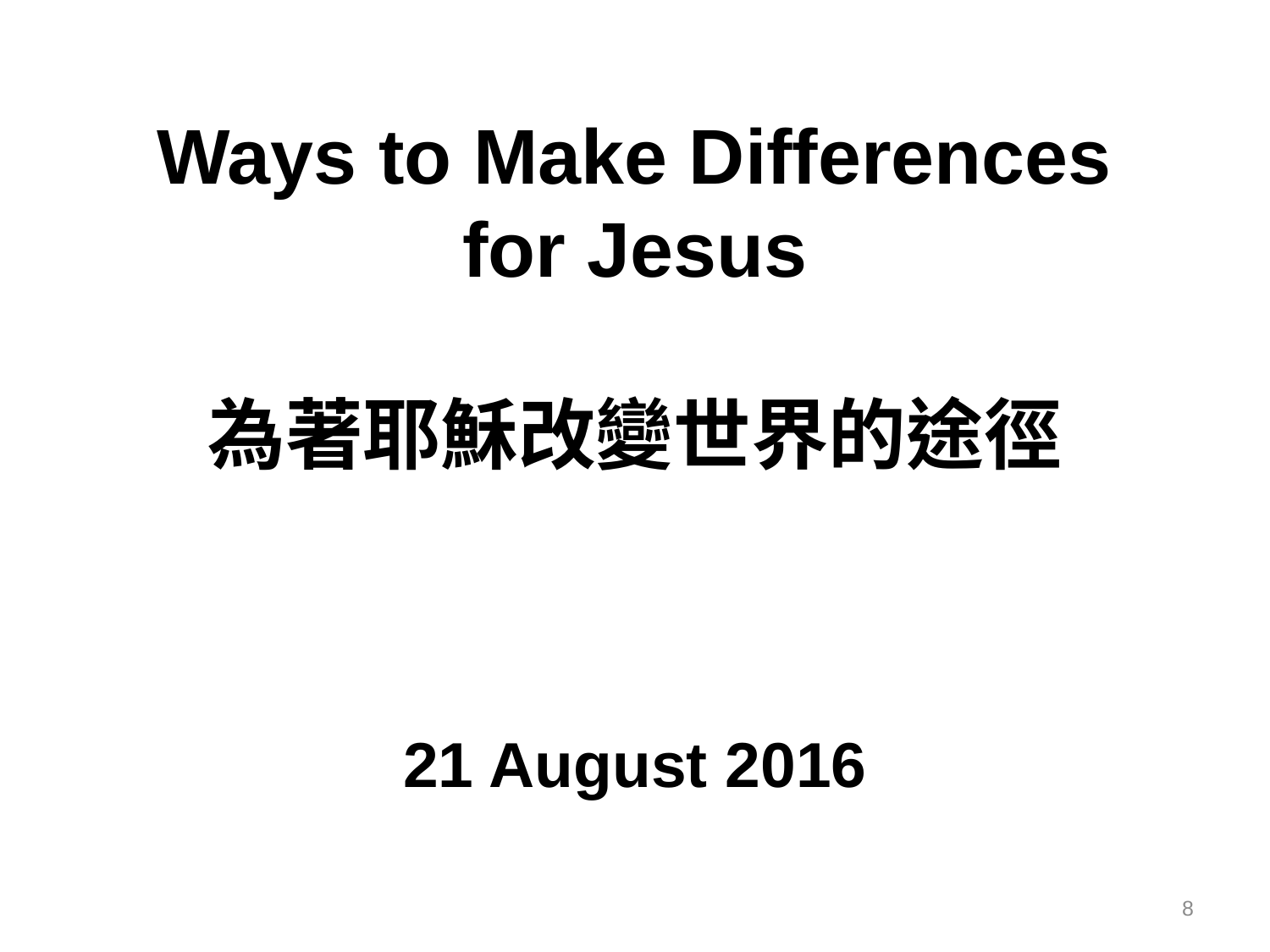

Ways to Make Differences for Jesus

為著耶穌改變世界的途徑

21 August 2016

8